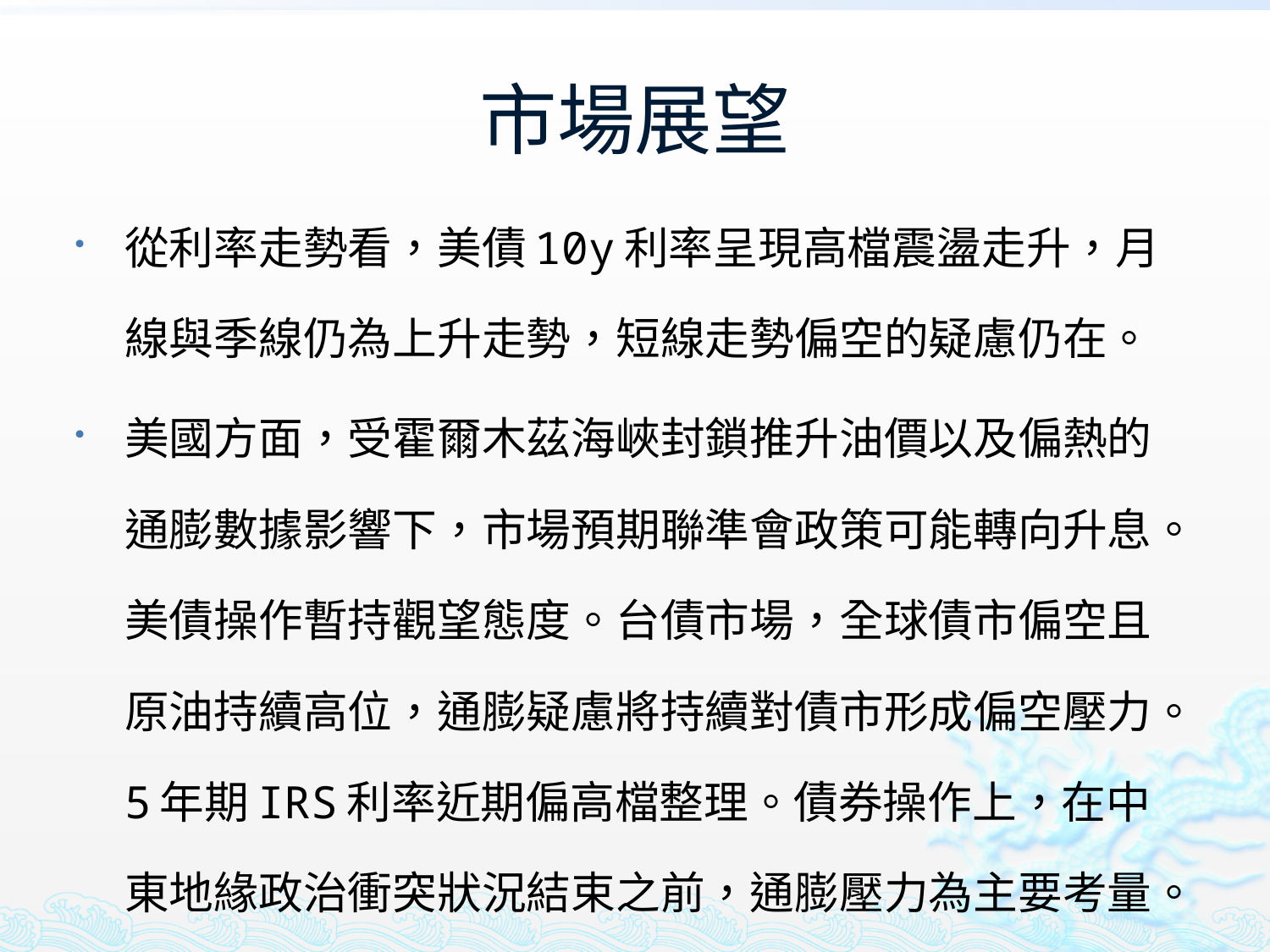

# 市場展望
從利率走勢看，美債10y利率呈現高檔震盪走升，月線與季線仍為上升走勢，短線走勢偏空的疑慮仍在。
美國方面，受霍爾木茲海峽封鎖推升油價以及偏熱的通膨數據影響下，市場預期聯準會政策可能轉向升息。美債操作暫持觀望態度。台債市場，全球債市偏空且原油持續高位，通膨疑慮將持續對債市形成偏空壓力。5年期IRS利率近期偏高檔整理。債券操作上，在中東地緣政治衝突狀況結束之前，通膨壓力為主要考量。